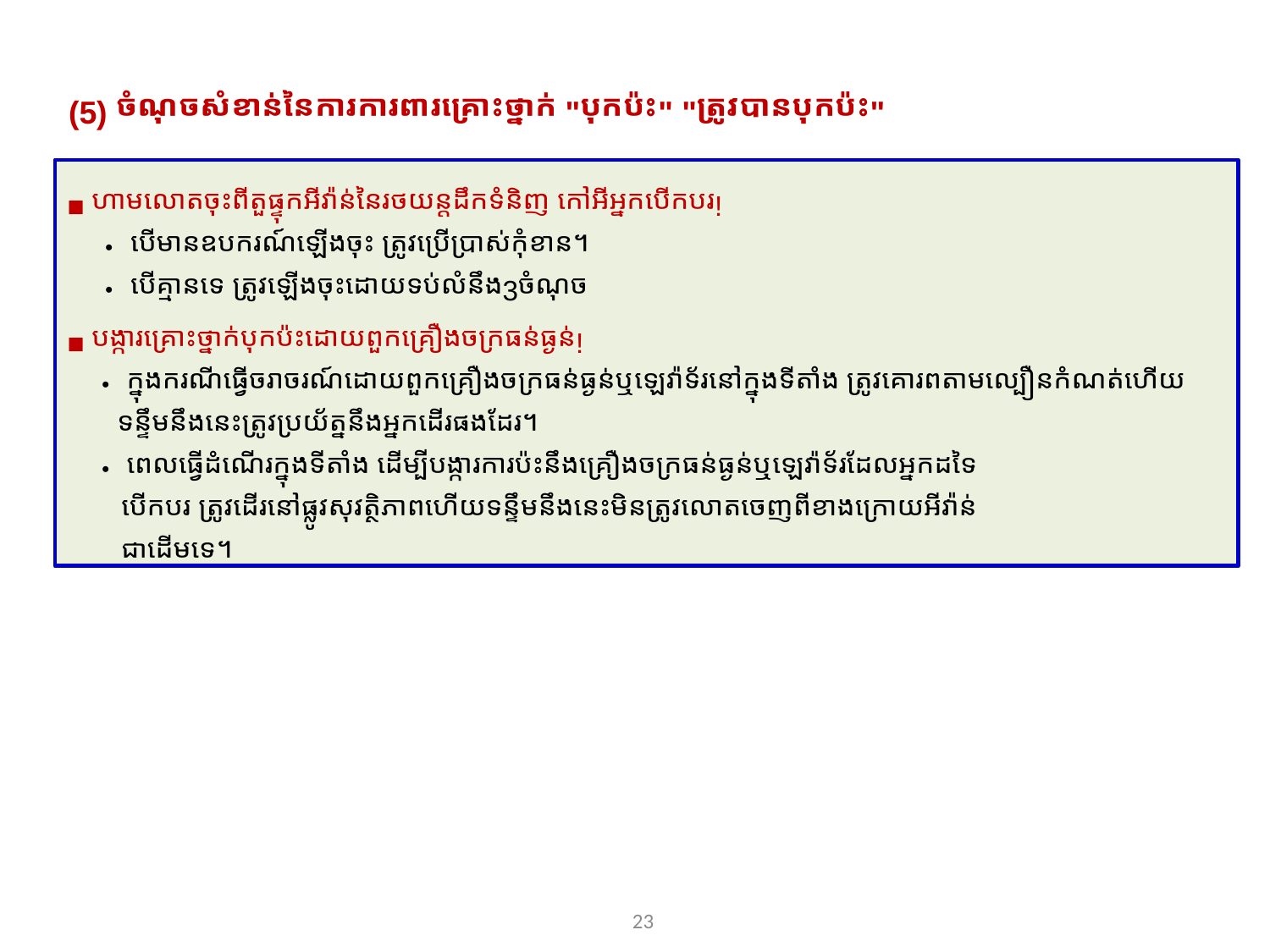

(5) ចំណុចសំខាន់នៃការការពារគ្រោះថ្នាក់ "បុកប៉ះ" "ត្រូវបានបុកប៉ះ"
■ ហាមលោតចុះពីតួផ្ទុកអីវ៉ាន់នៃរថយន្តដឹកទំនិញ កៅអីអ្នកបើកបរ!
　・បើមានឧបករណ៍ឡើងចុះ ត្រូវប្រើប្រាស់កុំខាន។
　・បើគ្មានទេ ត្រូវឡើងចុះដោយទប់លំនឹង3ចំណុច
■ បង្ការគ្រោះថ្នាក់បុកប៉ះដោយពួកគ្រឿងចក្រធន់ធ្ងន់!
・ក្នុងករណីធ្វើចរាចរណ៍ដោយពួកគ្រឿងចក្រធន់ធ្ងន់ឬឡេវ៉ាទ័រនៅក្នុងទីតាំង ត្រូវគោរពតាមល្បឿនកំណត់ហើយទន្ទឹមនឹងនេះត្រូវប្រយ័ត្ននឹងអ្នកដើរផងដែរ។
・ពេលធ្វើដំណើរក្នុងទីតាំង ដើម្បីបង្ការការប៉ះនឹងគ្រឿងចក្រធន់ធ្ងន់ឬឡេវ៉ាទ័រដែលអ្នកដទៃ
    បើកបរ ត្រូវដើរនៅផ្លូវសុវត្ថិភាពហើយទន្ទឹមនឹងនេះមិនត្រូវលោតចេញពីខាងក្រោយអីវ៉ាន់
    ជាដើមទេ។

　សូមអនុវត្តចំណុចសំខាន់នៃសុវត្ថិភាពដូចតទៅនេះដោយគិតដល់គ្រោះថ្នាក់ការងារក្នុងវិស័យផលិតកម្ម។
23